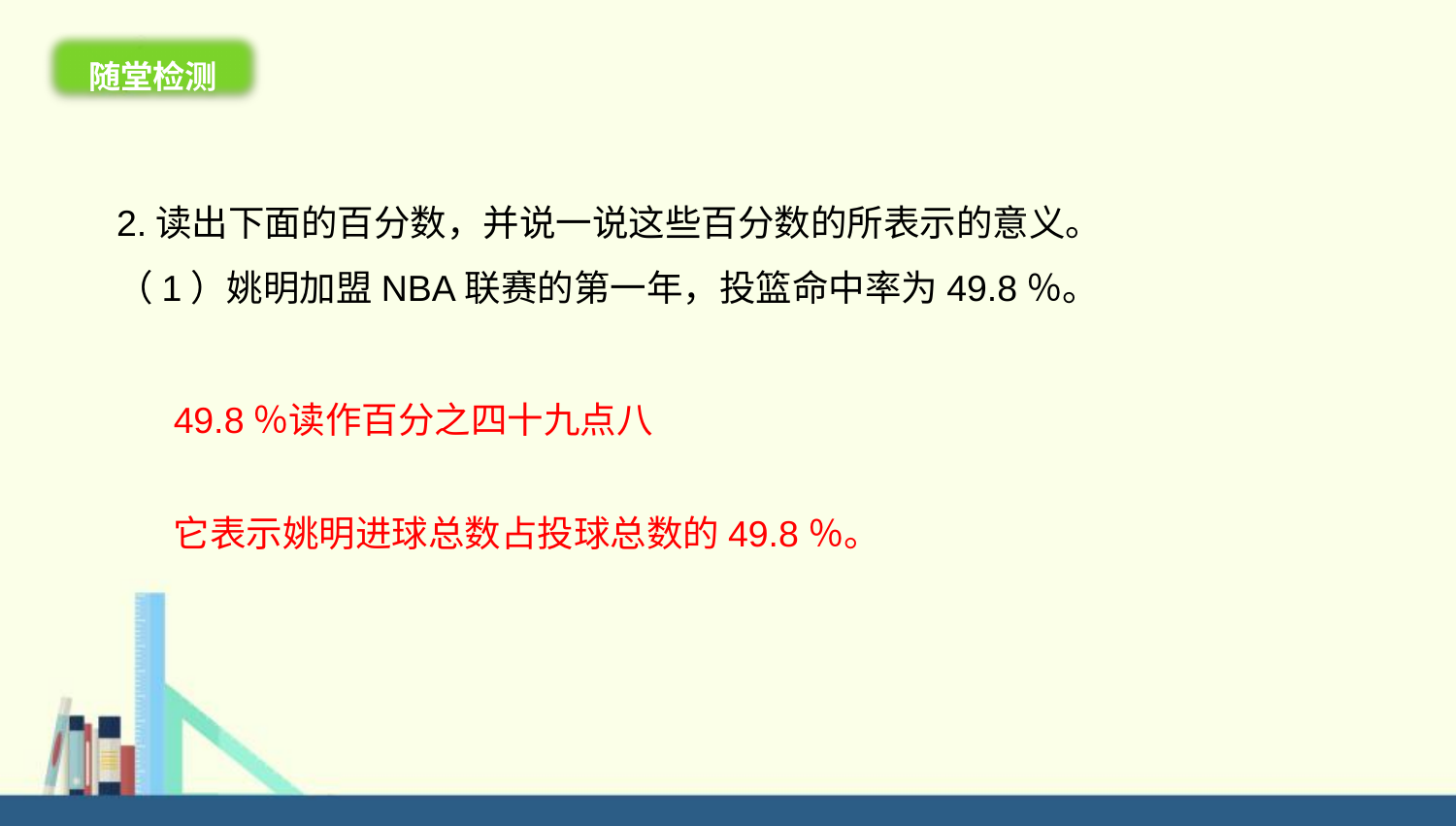

随堂检测
2.读出下面的百分数，并说一说这些百分数的所表示的意义。
（1）姚明加盟NBA联赛的第一年，投篮命中率为49.8％。
49.8％读作百分之四十九点八
它表示姚明进球总数占投球总数的49.8％。